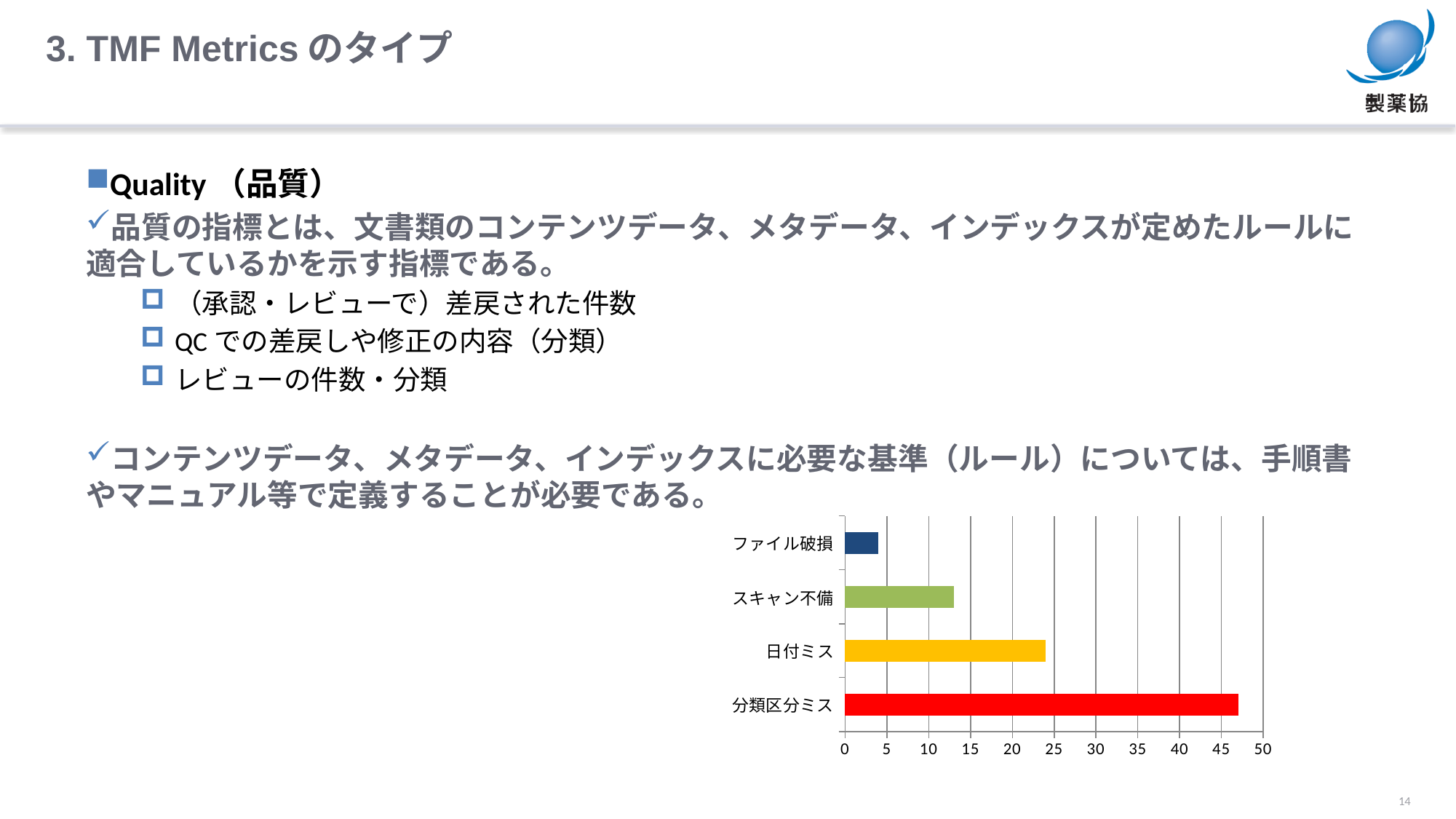

3. TMF Metricsのタイプ
Quality（品質）
品質の指標とは、文書類のコンテンツデータ、メタデータ、インデックスが定めたルールに適合しているかを示す指標である。
（承認・レビューで）差戻された件数
QCでの差戻しや修正の内容（分類）
レビューの件数・分類

コンテンツデータ、メタデータ、インデックスに必要な基準（ルール）については、手順書やマニュアル等で定義することが必要である。

### Chart

| Category |  |
|---|---|
| 分類区分ミス | 47.0 |
| 日付ミス | 24.0 |
| スキャン不備 | 13.0 |
| ファイル破損 | 4.0 |
14